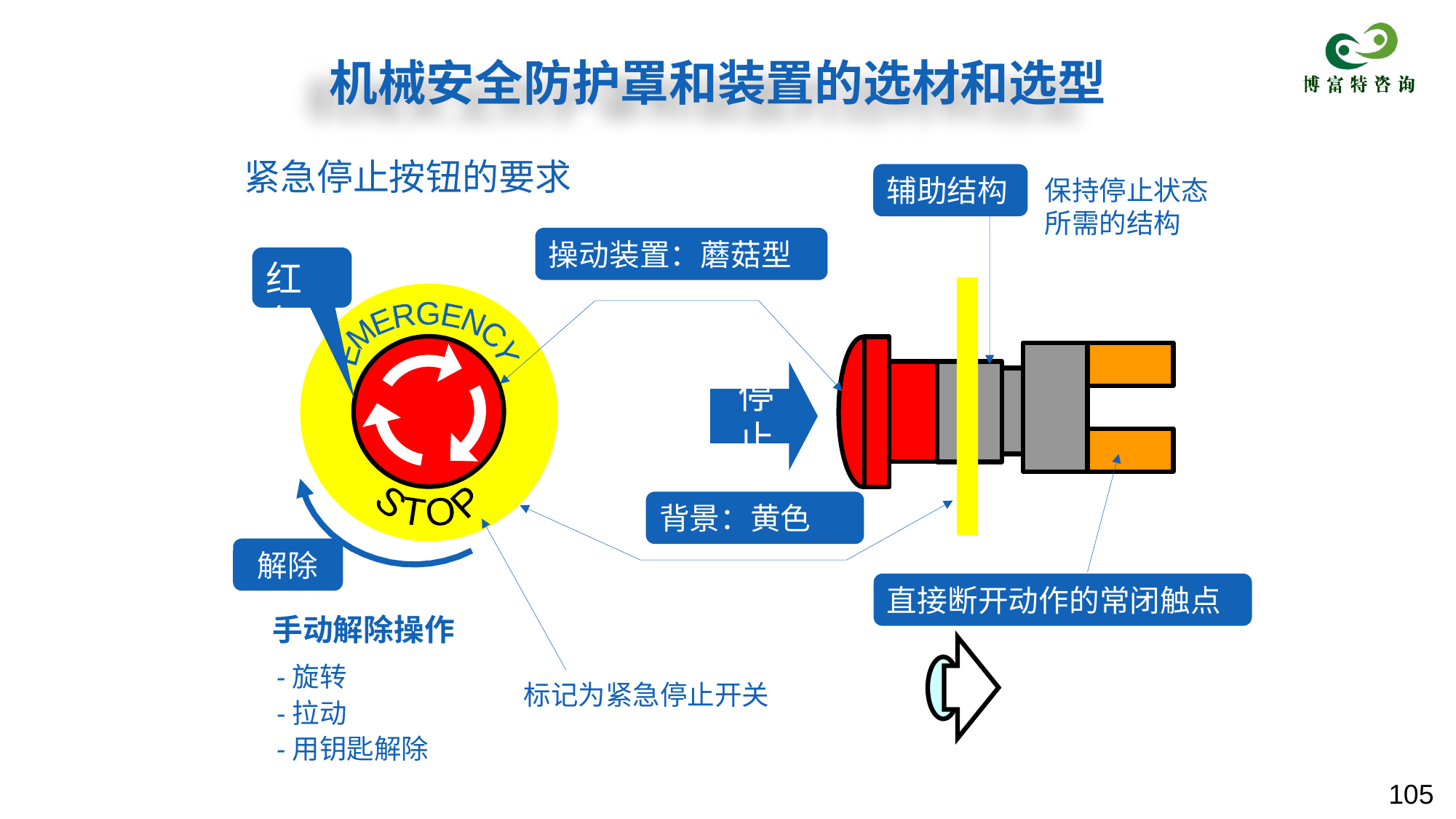

机械安全防护罩和装置的选材和选型
# 紧急停止按钮的要求
辅助结构
保持停止状态
所需的结构

操动装置：蘑菇型
红色

EMERGENCY

STOP

停止

背景：黄色

解除
直接断开动作的常闭触点
手动解除操作

-旋转
-拉动
-用钥匙解除
标记为紧急停止开关

105